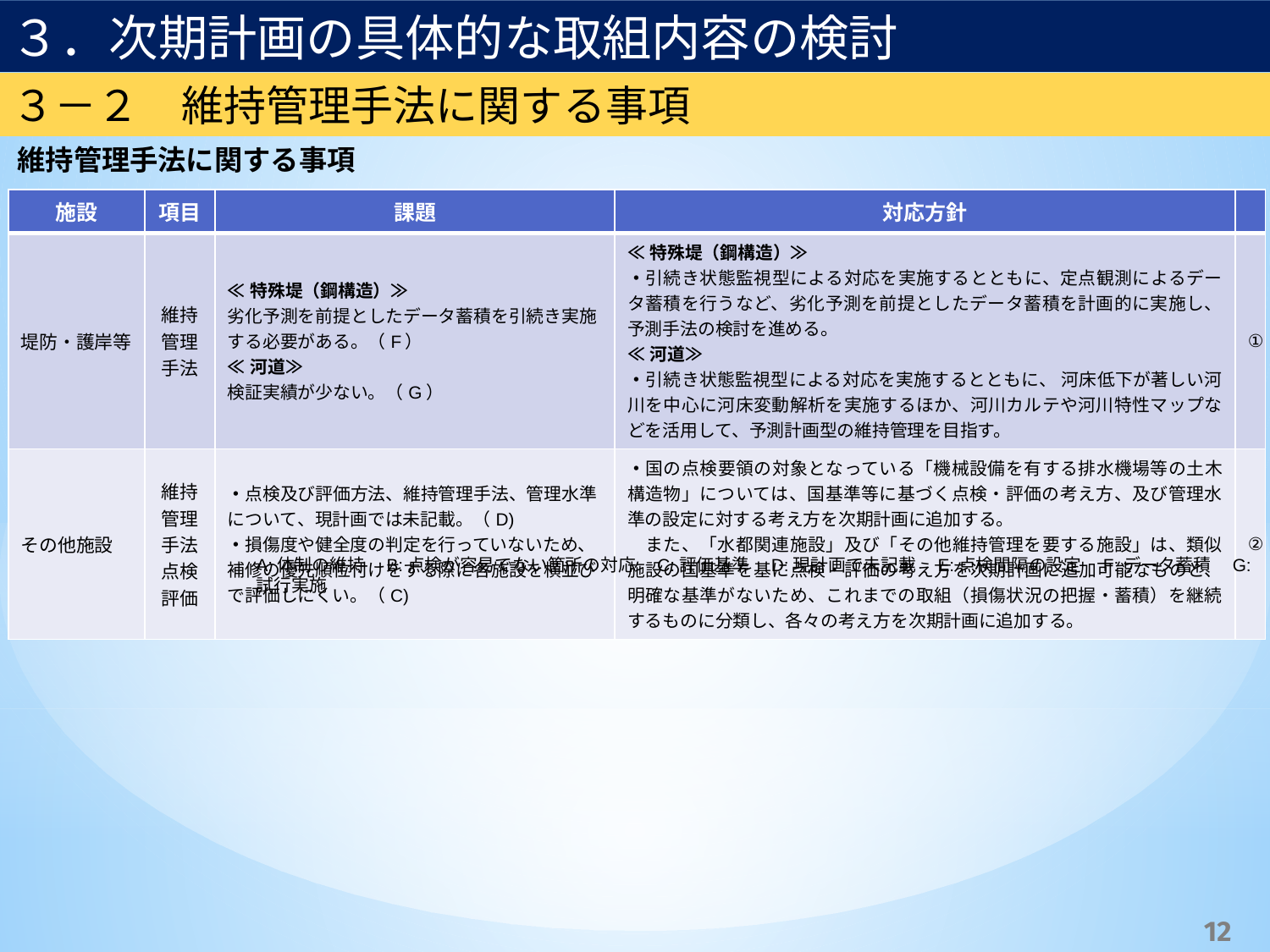

３．次期計画の具体的な取組内容の検討
３－２　維持管理手法に関する事項
維持管理手法に関する事項
| 施設 | 項目 | 課題 | 対応方針 |  |
| --- | --- | --- | --- | --- |
| 堤防・護岸等 | 維持管理手法 | ≪特殊堤（鋼構造）≫ 劣化予測を前提としたデータ蓄積を引続き実施する必要がある。（F） ≪河道≫ 検証実績が少ない。（G） | ≪特殊堤（鋼構造）≫ ・引続き状態監視型による対応を実施するとともに、定点観測によるデータ蓄積を行うなど、劣化予測を前提としたデータ蓄積を計画的に実施し、予測手法の検討を進める。 ≪河道≫ ・引続き状態監視型による対応を実施するとともに、 河床低下が著しい河川を中心に河床変動解析を実施するほか、河川カルテや河川特性マップなどを活用して、予測計画型の維持管理を目指す。 | ① |
| その他施設 | 維持管理手法 点検 評価 | ・点検及び評価方法、維持管理手法、管理水準について、現計画では未記載。（D) ・損傷度や健全度の判定を行っていないため、補修の優先順位付けをする際に各施設を横並びで評価しにくい。（C) | ・国の点検要領の対象となっている「機械設備を有する排水機場等の土木構造物」については、国基準等に基づく点検・評価の考え方、及び管理水準の設定に対する考え方を次期計画に追加する。 　また、「水都関連施設」及び「その他維持管理を要する施設」は、類似施設の国基準を基に点検・評価の考え方を次期計画に追加可能なものと、明確な基準がないため、これまでの取組（損傷状況の把握・蓄積）を継続するものに分類し、各々の考え方を次期計画に追加する。 | ② |
A:体制の維持　B:点検が容易でない箇所の対応　C:評価基準　D:現計画で未記載　E:点検間隔の設定　F:データ蓄積　G:試行実施
12